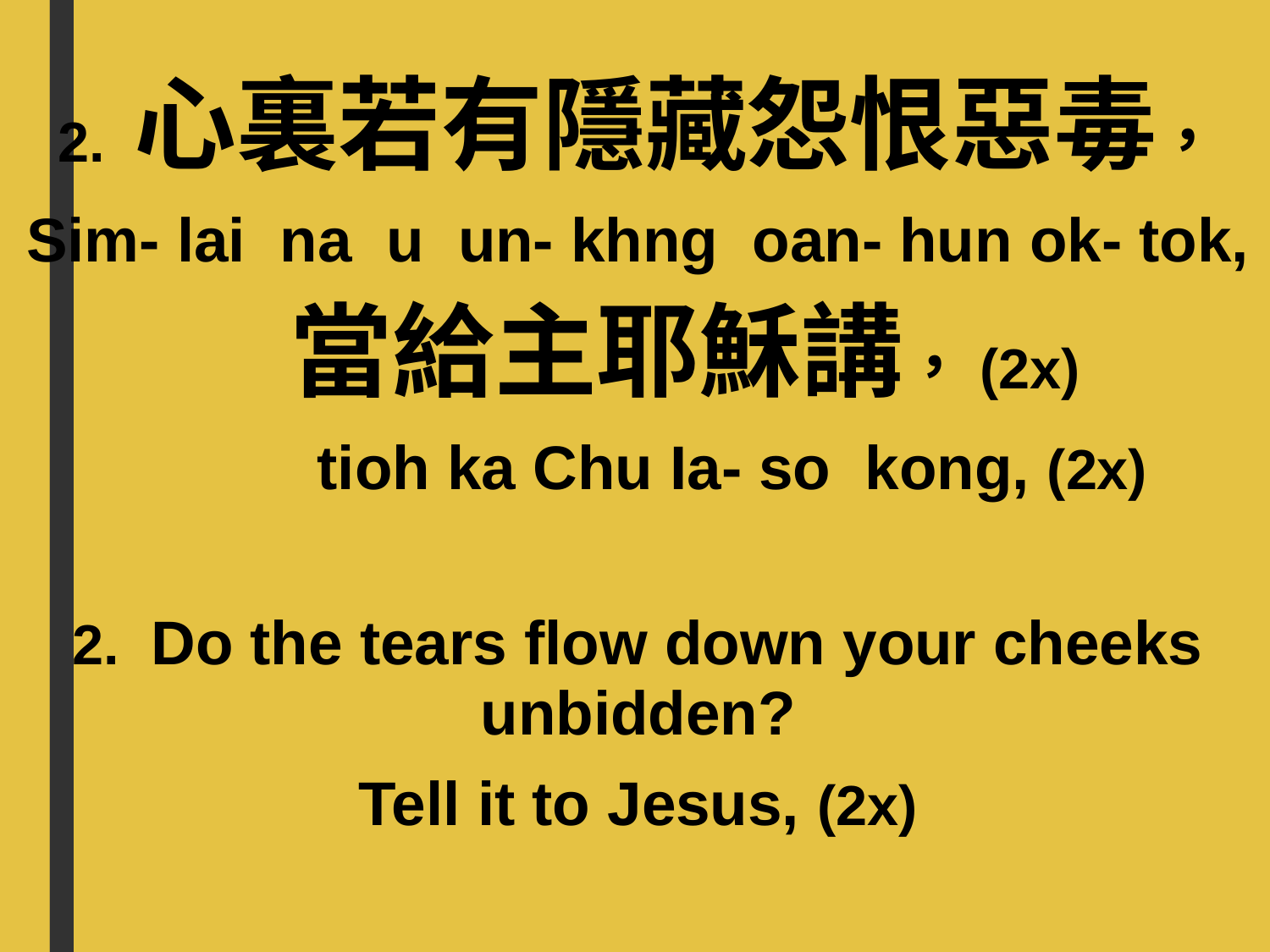

2. 心裏若有隱藏怨恨惡毒，
Sim- lai  na  u  un- khng  oan- hun ok- tok,
   當給主耶穌講，(2x)
           tioh ka Chu Ia- so  kong, (2x)

2.  Do the tears flow down your cheeks unbidden?
Tell it to Jesus, (2x)